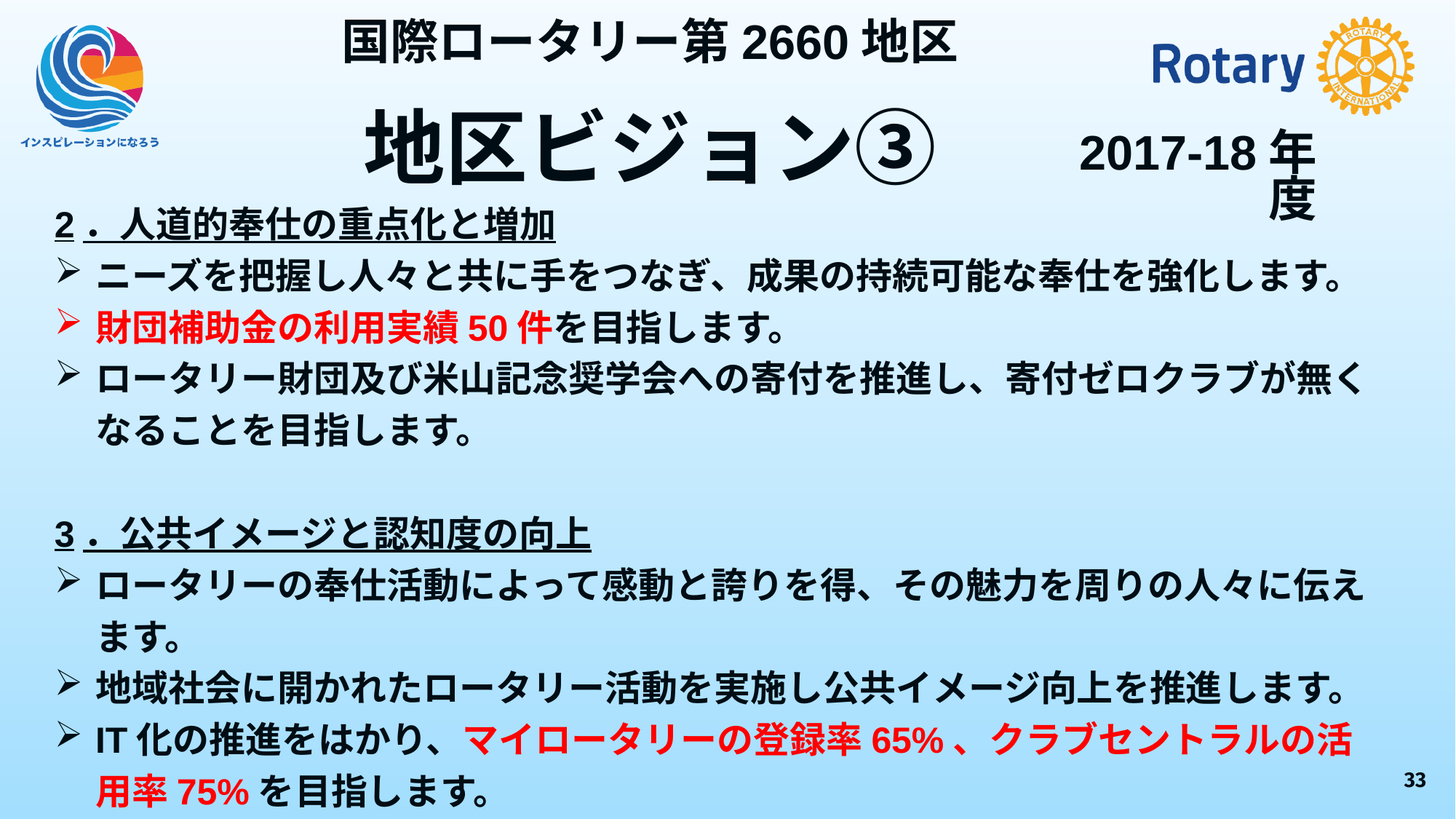

国際ロータリー第2660地区

地区ビジョン③
2017-18年度
2．人道的奉仕の重点化と増加
ニーズを把握し人々と共に手をつなぎ、成果の持続可能な奉仕を強化します。
財団補助金の利用実績50件を目指します。
ロータリー財団及び米山記念奨学会への寄付を推進し、寄付ゼロクラブが無くなることを目指します。

3．公共イメージと認知度の向上
ロータリーの奉仕活動によって感動と誇りを得、その魅力を周りの人々に伝えます。
地域社会に開かれたロータリー活動を実施し公共イメージ向上を推進します。
IT化の推進をはかり、マイロータリーの登録率65%、クラブセントラルの活用率75%を目指します。
33